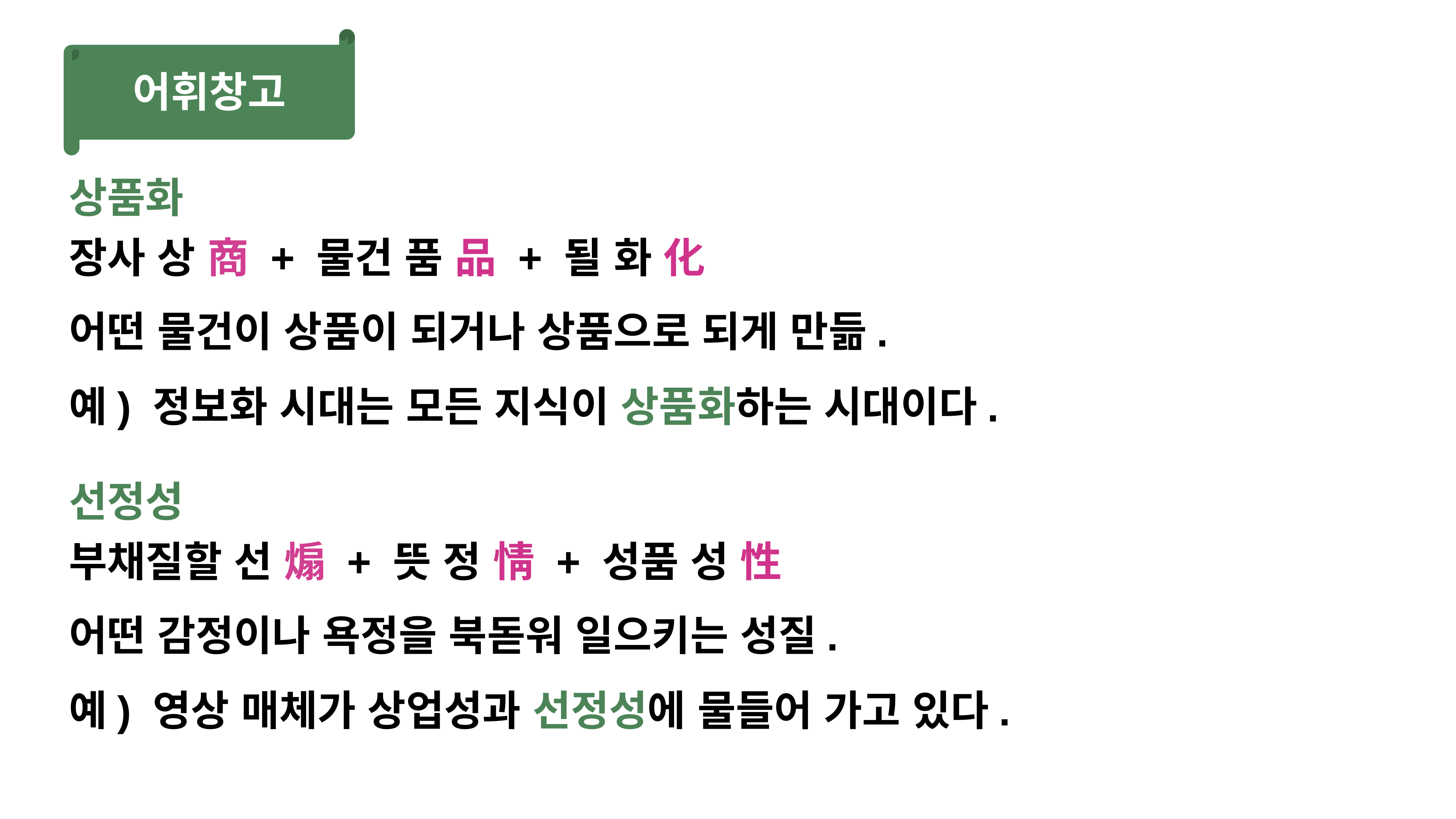

어휘창고
상품화
장사 상 商 + 물건 품 品 + 될 화 化
어떤 물건이 상품이 되거나 상품으로 되게 만듦.
예) 정보화 시대는 모든 지식이 상품화하는 시대이다.
선정성
부채질할 선 煽 + 뜻 정 情 + 성품 성 性
어떤 감정이나 욕정을 북돋워 일으키는 성질.
예) 영상 매체가 상업성과 선정성에 물들어 가고 있다.